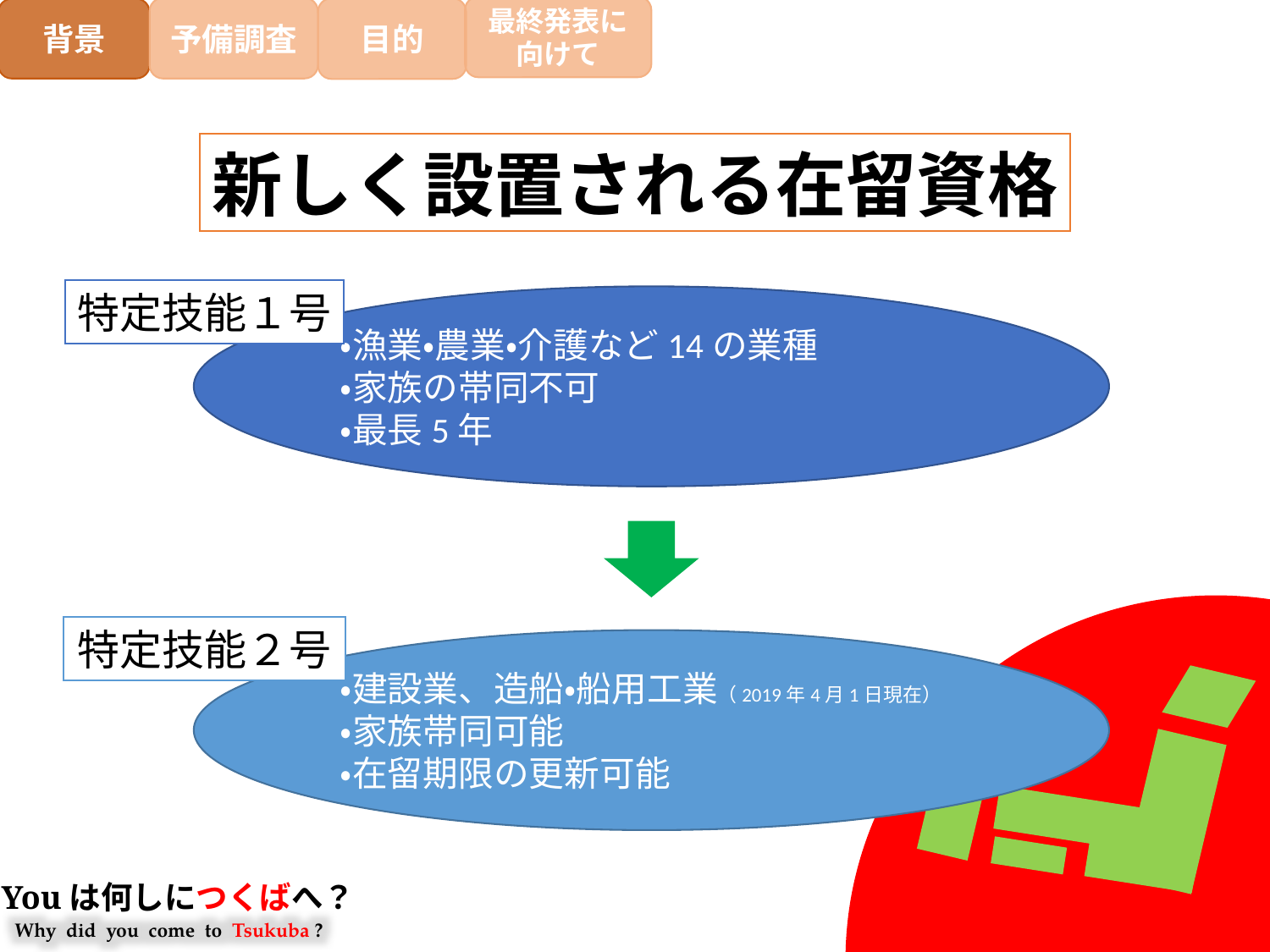

最終発表に
向けて
予備調査
目的
背景
新しく設置される在留資格
特定技能１号
・漁業・農業・介護など14の業種
・家族の帯同不可
・最長5年

特定技能２号
・建設業、造船・船用工業（2019年4月1日現在）
・家族帯同可能
・在留期限の更新可能

Youは何しにつくばへ？
Why  did  you  come  to  Tsukuba ?